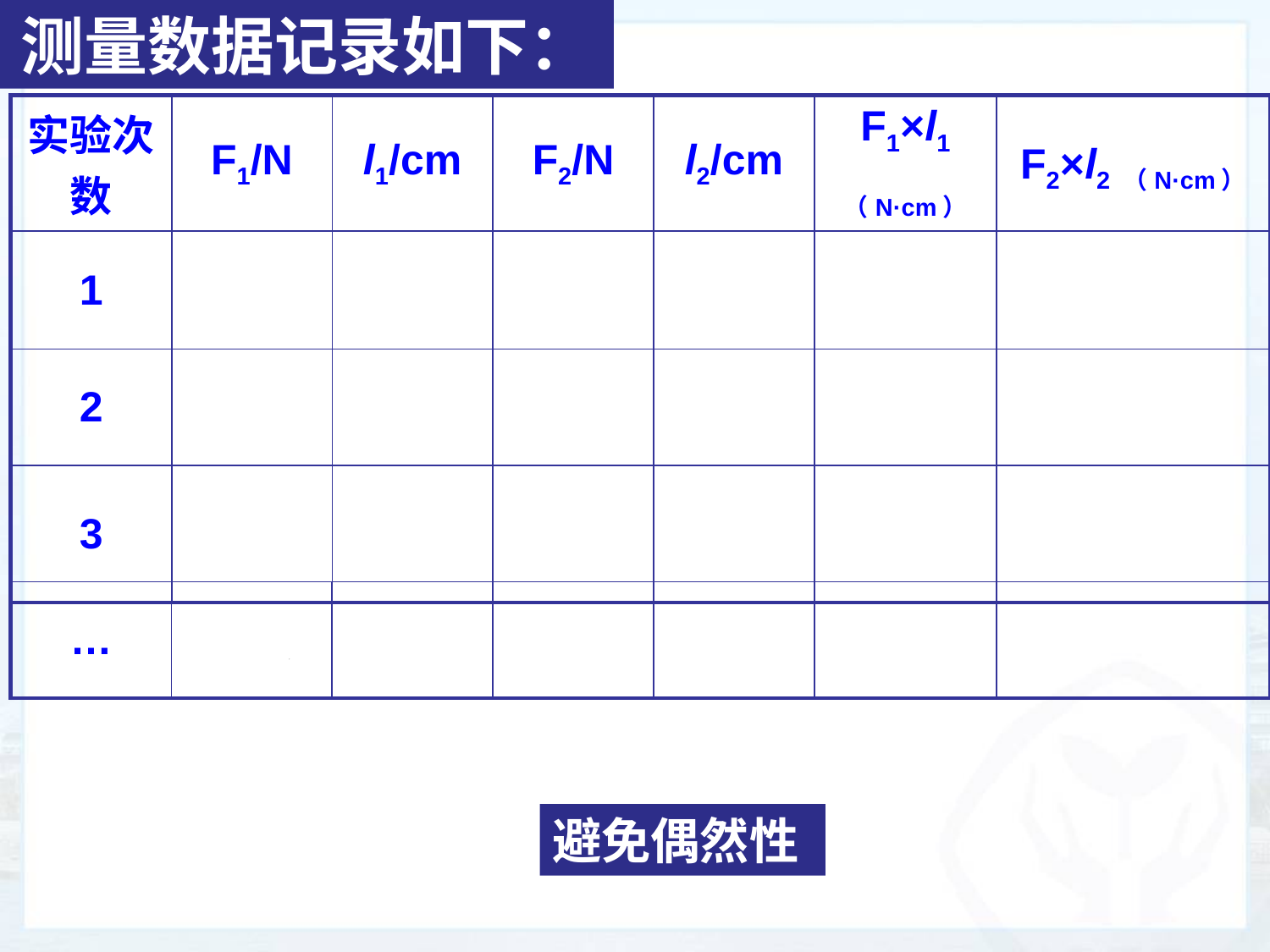

测量数据记录如下：
| 实验次数 | F1/N | l1/cm | F2/N | l2/cm | F1×l1 （N·cm） | F2×l2 （N·cm） |
| --- | --- | --- | --- | --- | --- | --- |
| 1 |  |  |  |  |  |  |
| 2 |  |  |  |  |  |  |
| 3 |  |  |  |  |  |  |
| … |  |  |  |  |  |  |
| --- | --- | --- | --- | --- | --- | --- |

避免偶然性